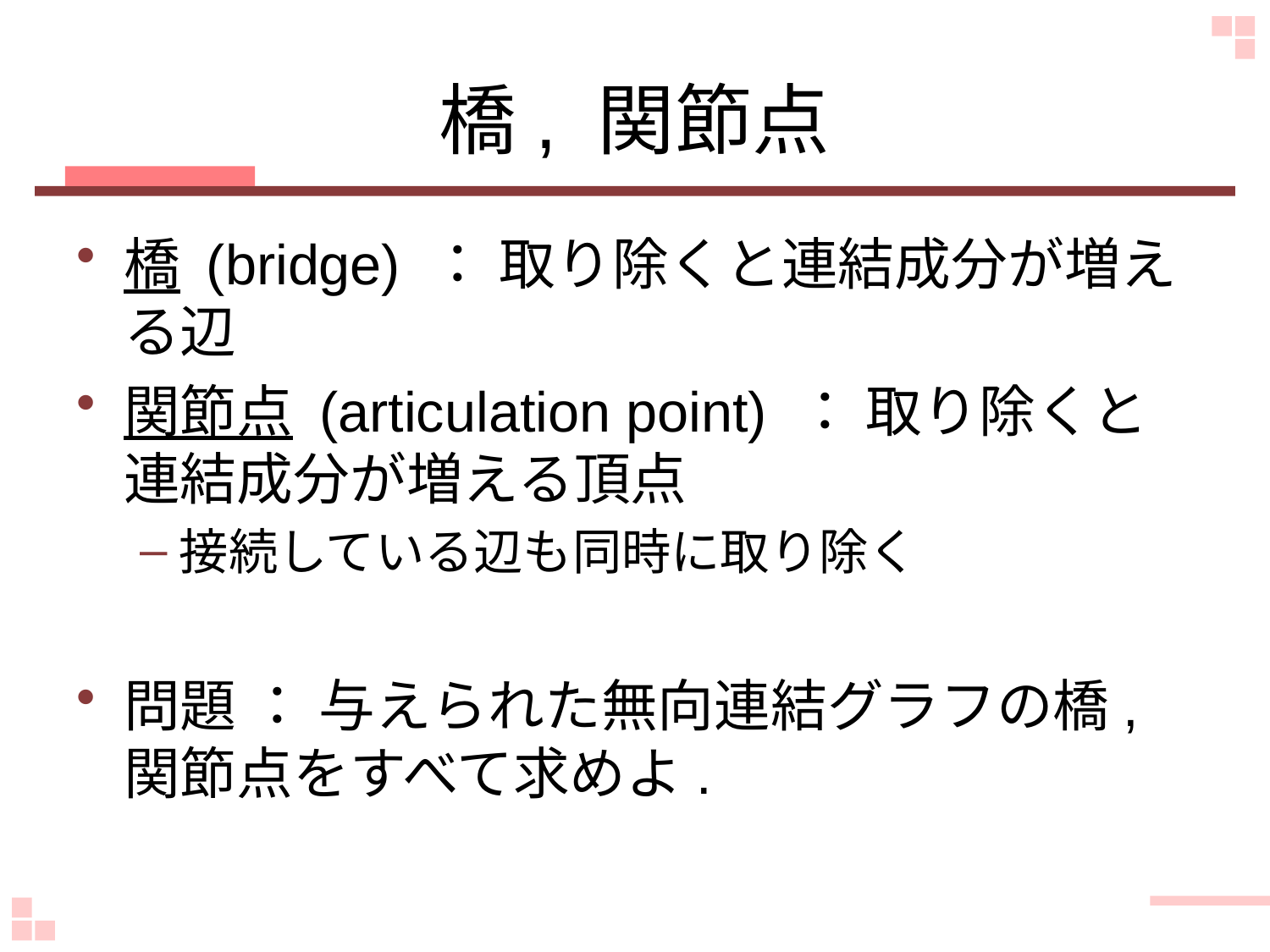

# 橋, 関節点
橋 (bridge) ： 取り除くと連結成分が増える辺
関節点 (articulation point) ： 取り除くと連結成分が増える頂点
接続している辺も同時に取り除く

問題 ： 与えられた無向連結グラフの橋, 関節点をすべて求めよ.